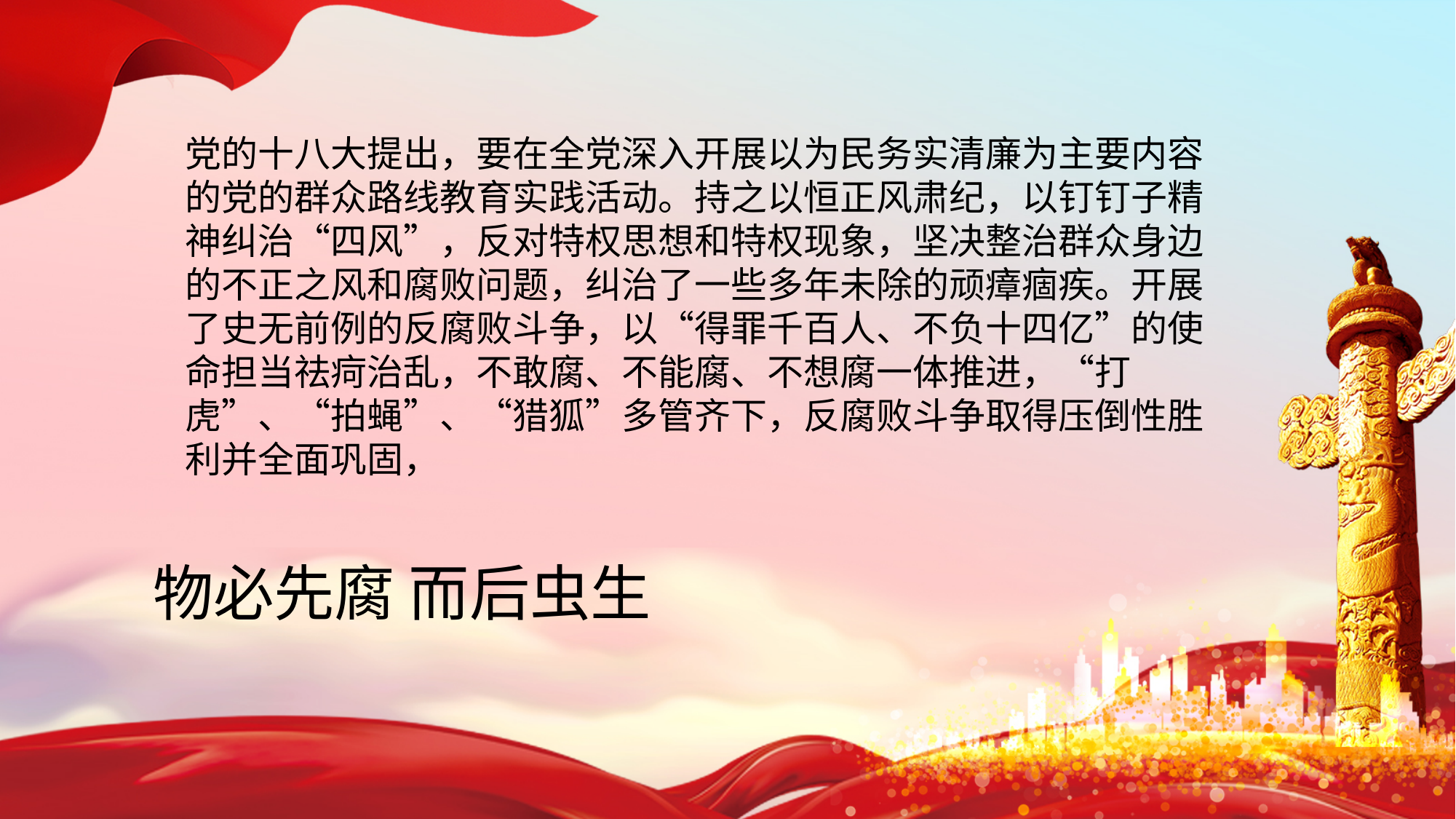

党的十八大提出，要在全党深入开展以为民务实清廉为主要内容的党的群众路线教育实践活动。持之以恒正风肃纪，以钉钉子精神纠治“四风”，反对特权思想和特权现象，坚决整治群众身边的不正之风和腐败问题，纠治了一些多年未除的顽瘴痼疾。开展了史无前例的反腐败斗争，以“得罪千百人、不负十四亿”的使命担当祛疴治乱，不敢腐、不能腐、不想腐一体推进，“打虎”、“拍蝇”、“猎狐”多管齐下，反腐败斗争取得压倒性胜利并全面巩固，
物必先腐 而后虫生